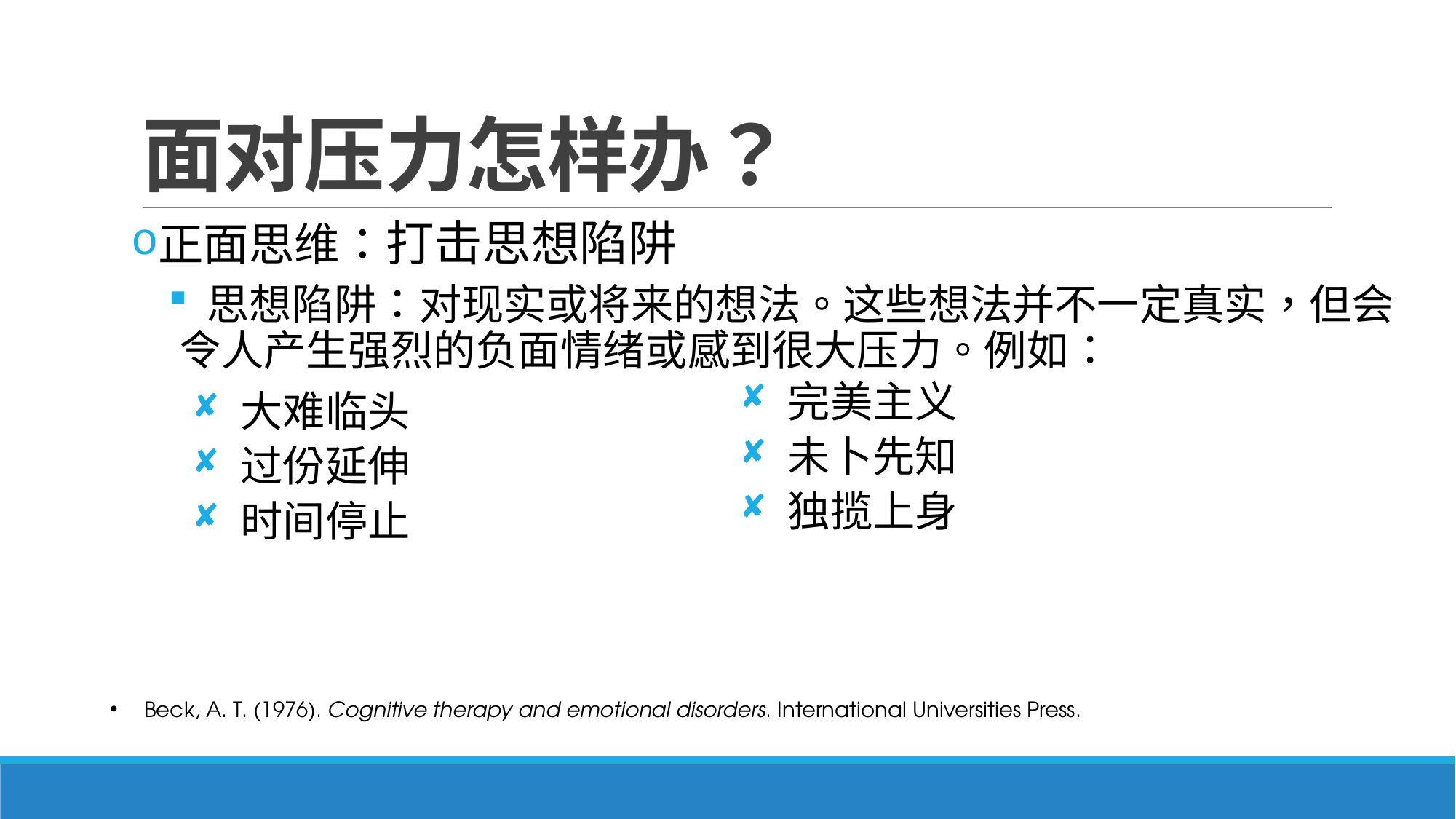

# 面对压力怎样办？
正面思维：打击思想陷阱
 思想陷阱：对现实或将来的想法。这些想法并不一定真实，但会令人产生强烈的负面情绪或感到很大压力。例如：
 完美主义
 未卜先知
 独揽上身
 大难临头
 过份延伸
 时间停止

Beck, A. T. (1976). Cognitive therapy and emotional disorders. International Universities Press.